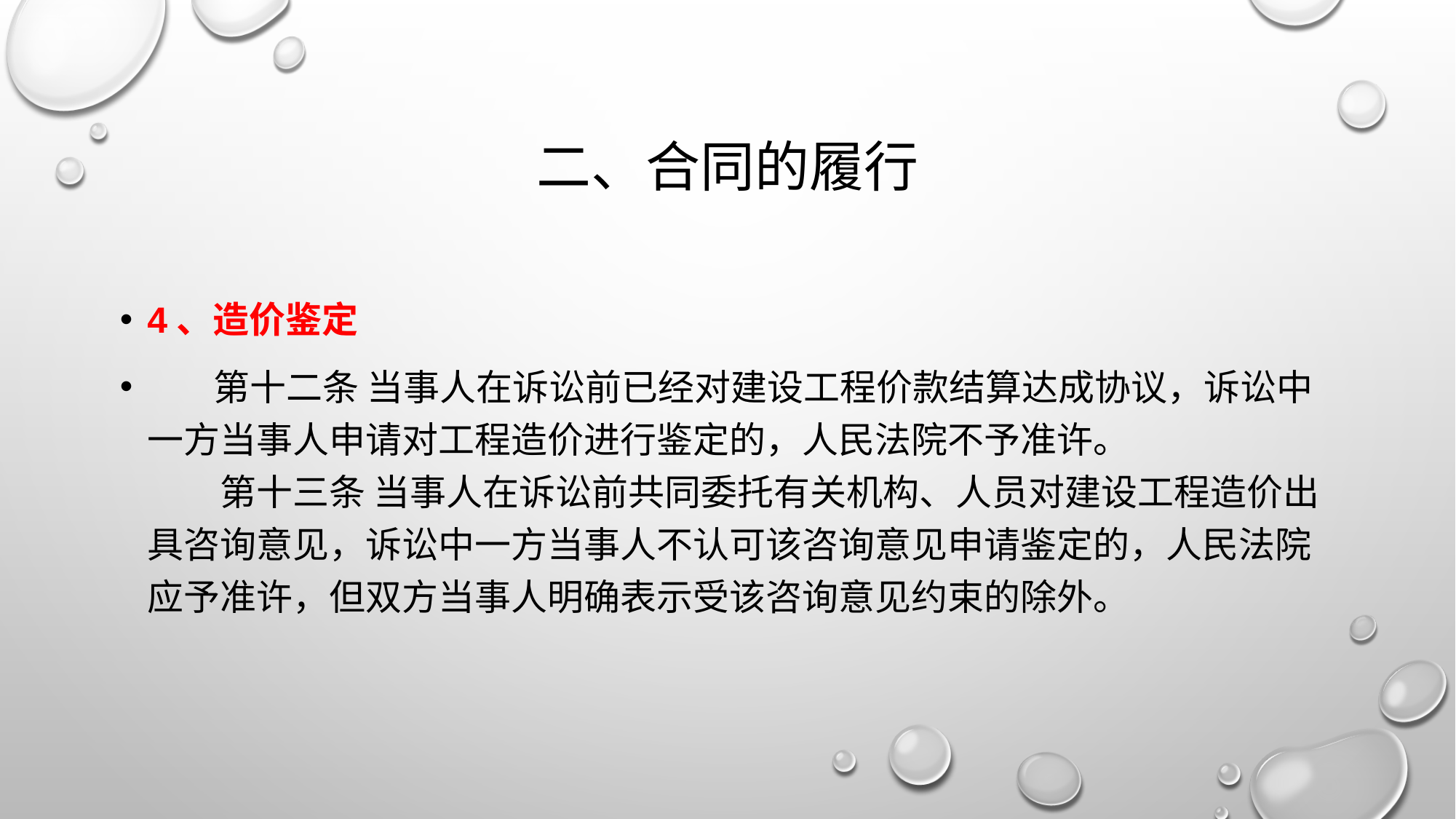

# 二、合同的履行
4、造价鉴定
       第十二条 当事人在诉讼前已经对建设工程价款结算达成协议，诉讼中一方当事人申请对工程造价进行鉴定的，人民法院不予准许。
　　第十三条 当事人在诉讼前共同委托有关机构、人员对建设工程造价出具咨询意见，诉讼中一方当事人不认可该咨询意见申请鉴定的，人民法院应予准许，但双方当事人明确表示受该咨询意见约束的除外。